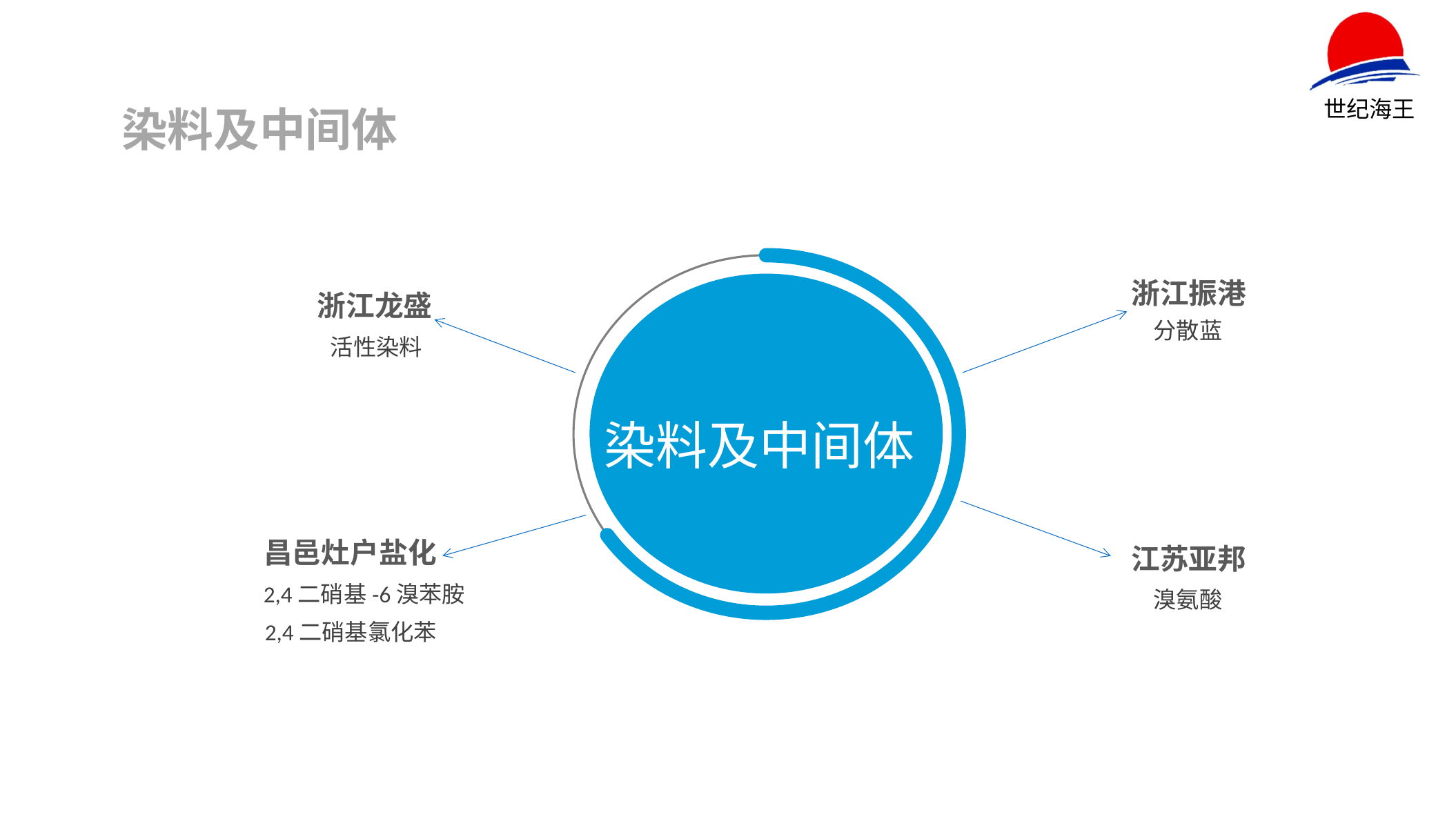

染料及中间体

浙江振港

染料及中间体
浙江龙盛
分散蓝
活性染料
昌邑灶户盐化
江苏亚邦
2,4二硝基-6溴苯胺
溴氨酸
 2,4二硝基氯化苯